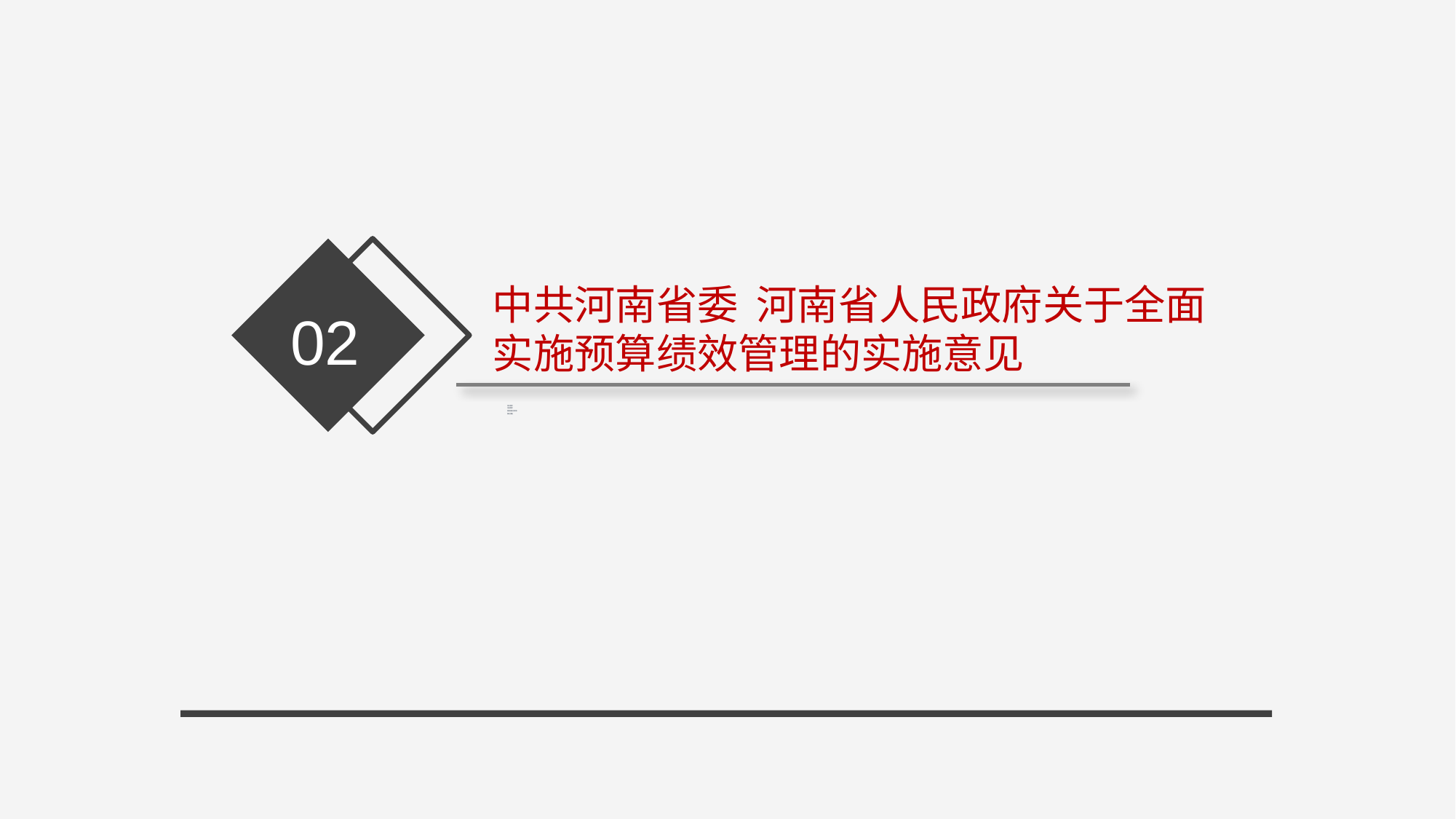

02
中共河南省委  河南省人民政府关于全面实施预算绩效管理的实施意见
目标要求
内容要求
管理格局及体系
推进措施